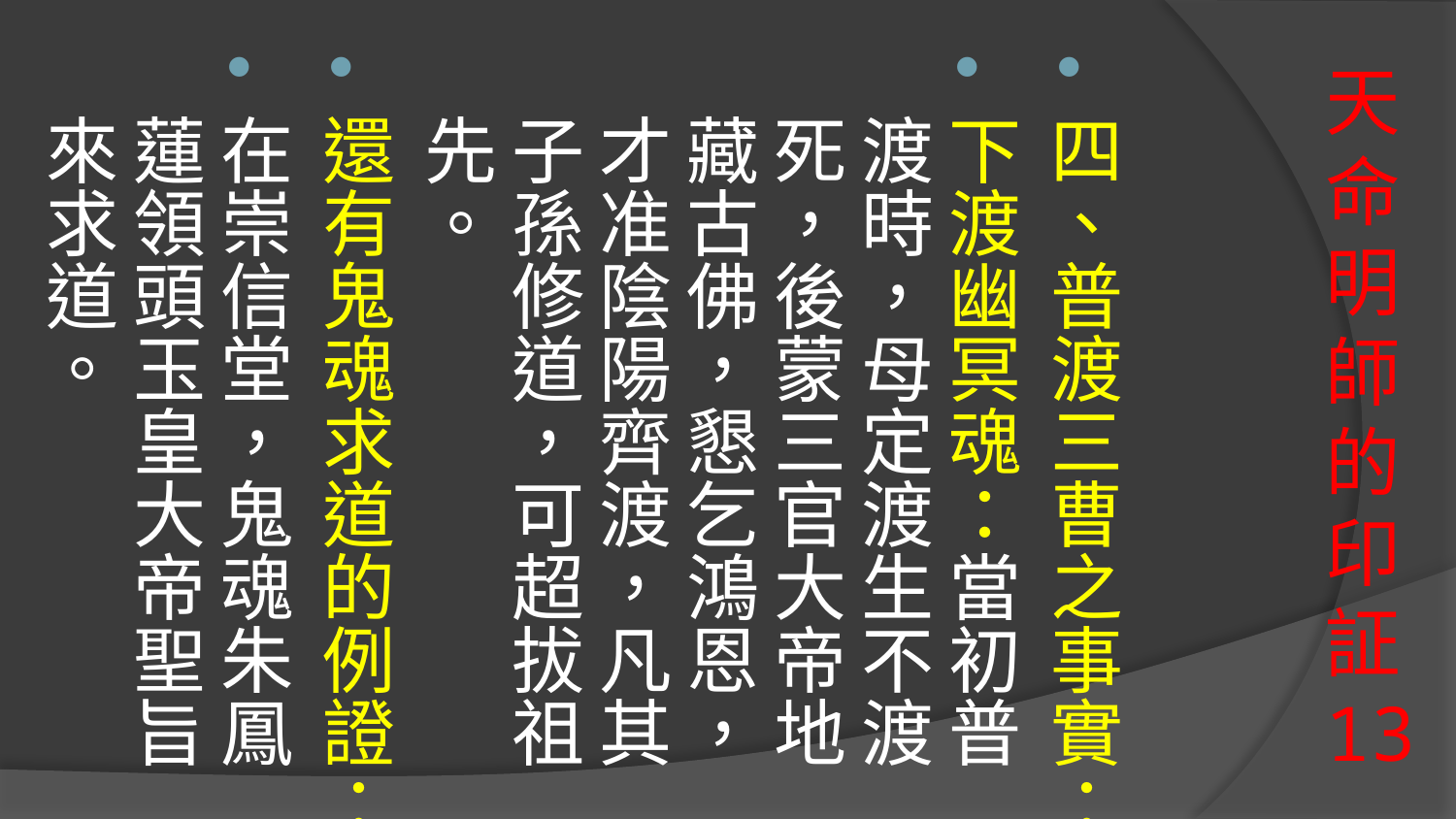

四、普渡三曹之事實：
下渡幽冥魂：當初普渡時，母定渡生不渡死，後蒙三官大帝地藏古佛，懇乞鴻恩，才准陰陽齊渡，凡其子孫修道，可超拔祖先。
還有鬼魂求道的例證：
在崇信堂，鬼魂朱鳳蓮領頭玉皇大帝聖旨來求道。
# 天命明師的印証13